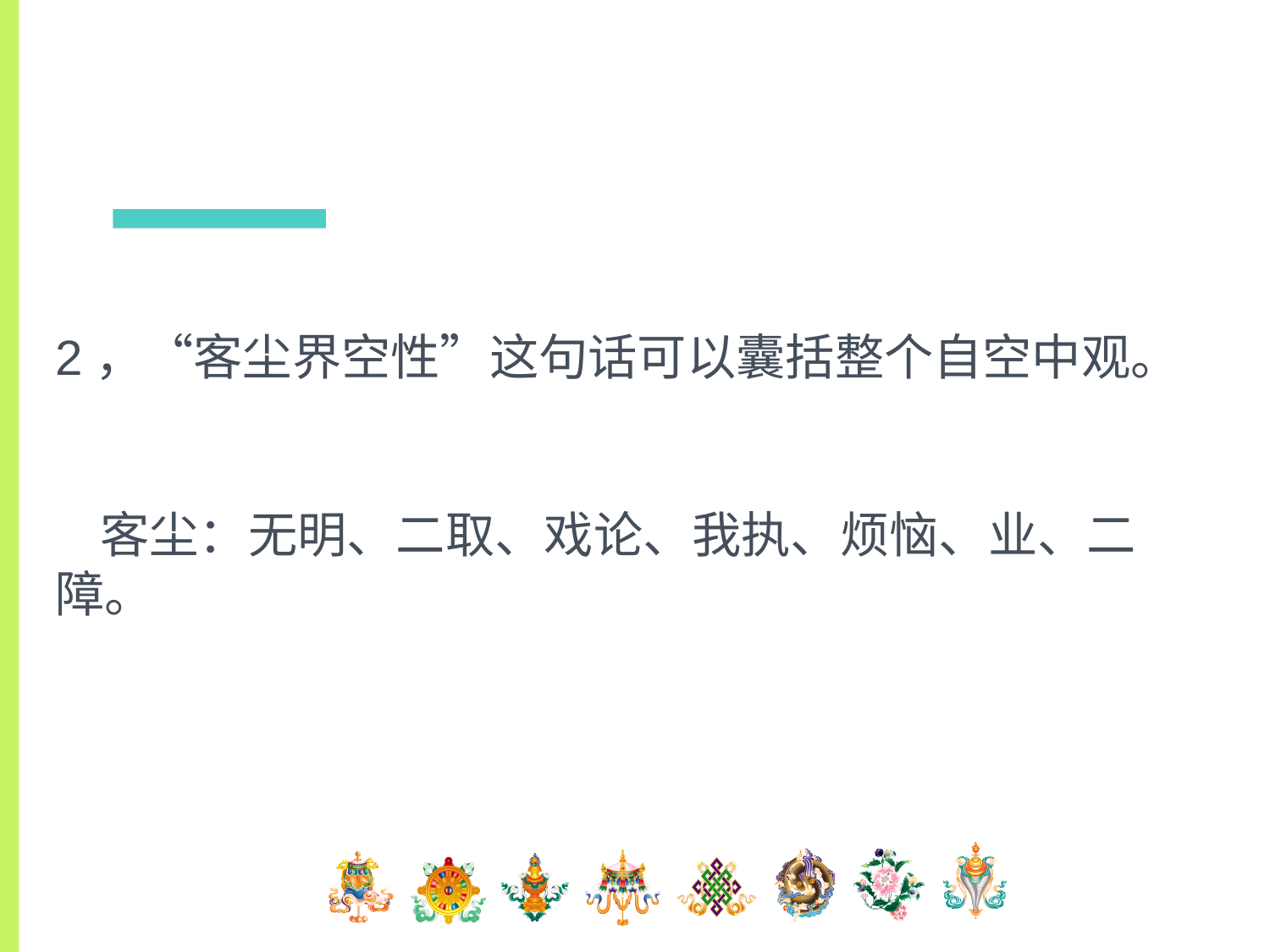

2，“客尘界空性”这句话可以囊括整个自空中观。

   客尘：无明、二取、戏论、我执、烦恼、业、二障。